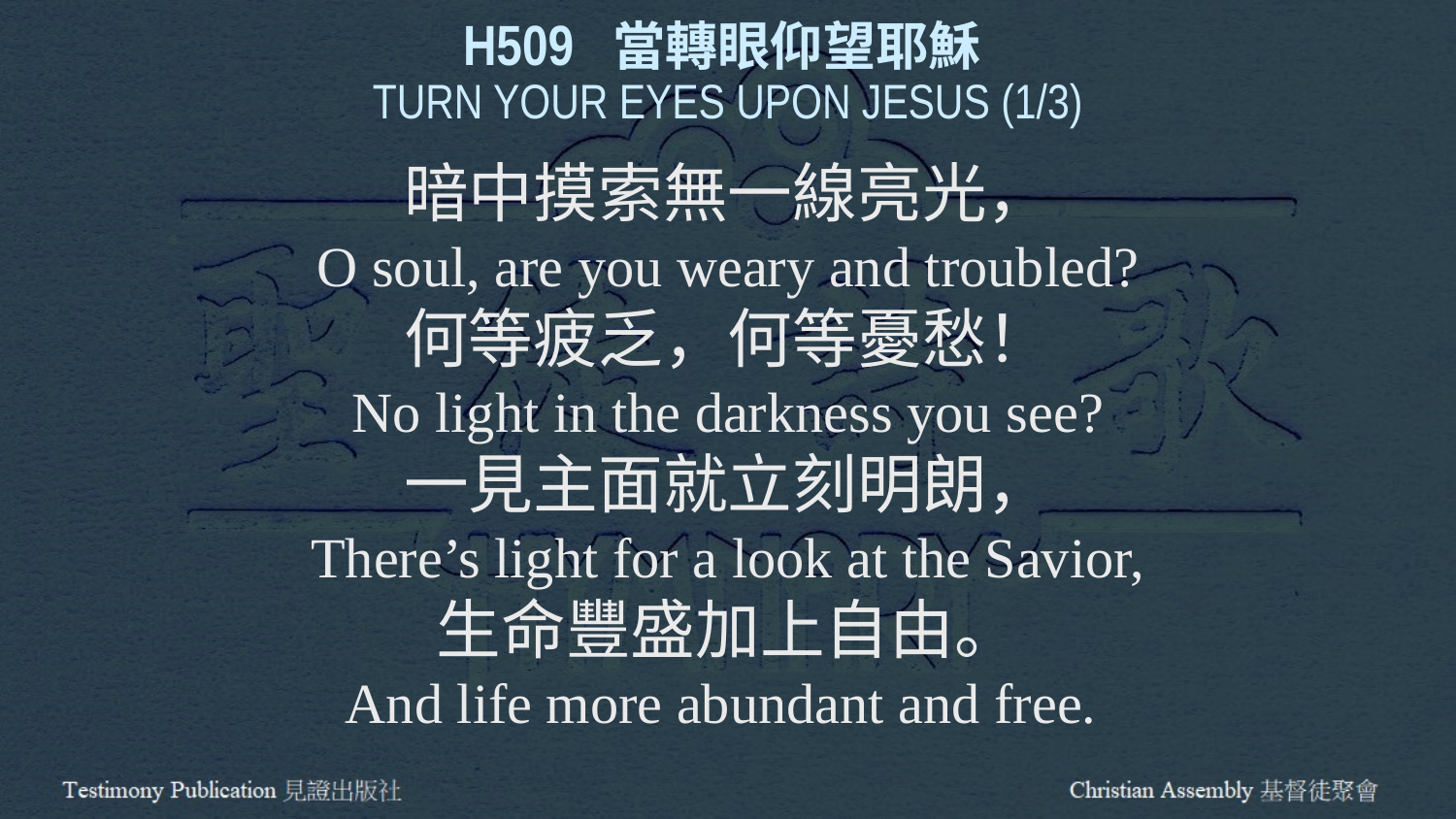

H509  當轉眼仰望耶穌
TURN YOUR EYES UPON JESUS (1/3)

暗中摸索無一線亮光，
O soul, are you weary and troubled?
何等疲乏，何等憂愁！
No light in the darkness you see?
一見主面就立刻明朗，
There’s light for a look at the Savior,
生命豐盛加上自由。
And life more abundant and free.